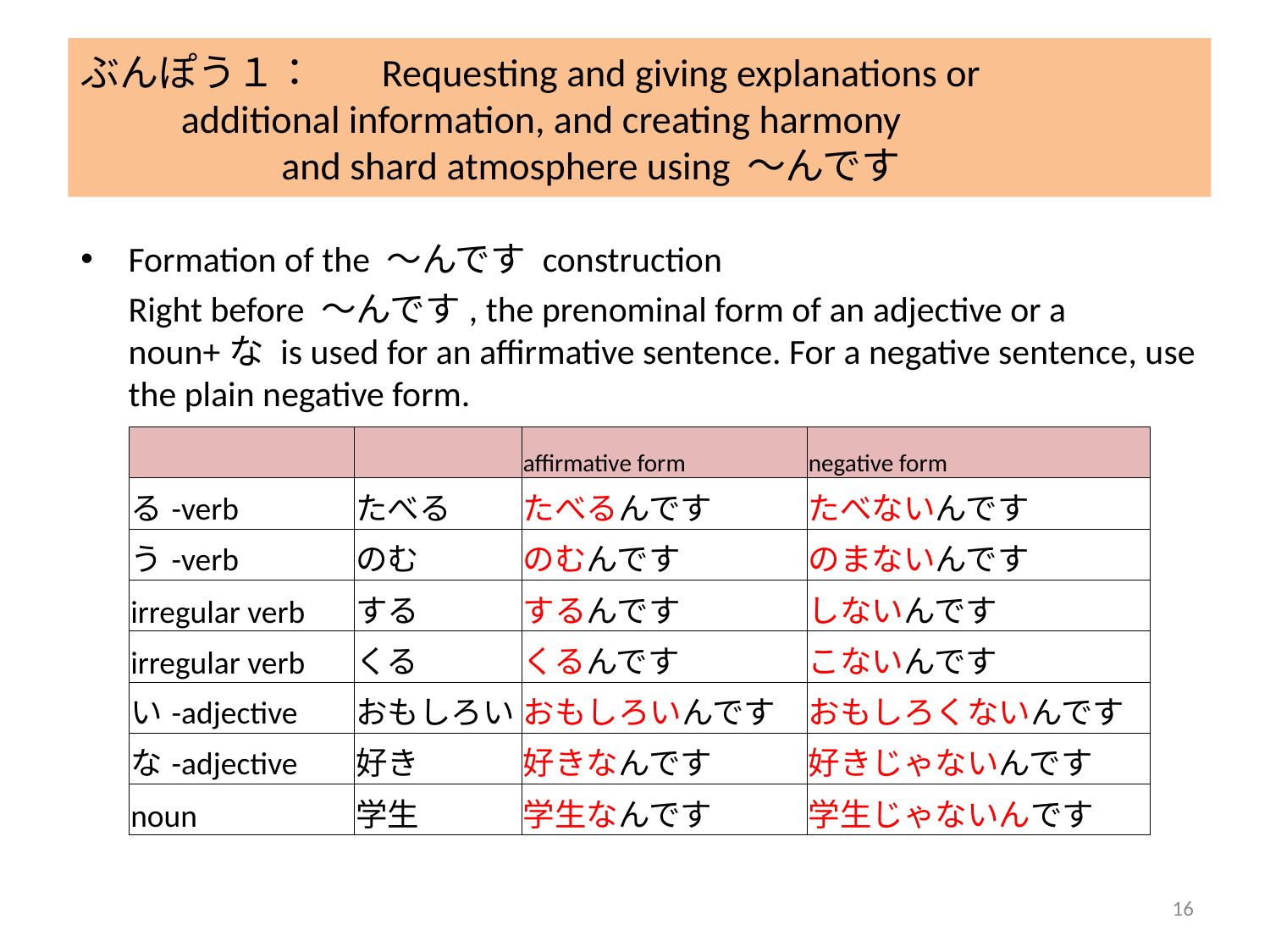

# ぶんぽう１：	Requesting and giving explanations or additional information, and creating harmony and shard atmosphere using ～んです
Formation of the ～んです construction
	Right before ～んです, the prenominal form of an adjective or a noun+な is used for an affirmative sentence. For a negative sentence, use the plain negative form.
|  |  | affirmative form | negative form |
| --- | --- | --- | --- |
| る-verb | たべる | たべるんです | たべないんです |
| う-verb | のむ | のむんです | のまないんです |
| irregular verb | する | するんです | しないんです |
| irregular verb | くる | くるんです | こないんです |
| い-adjective | おもしろい | おもしろいんです | おもしろくないんです |
| な-adjective | 好き | 好きなんです | 好きじゃないんです |
| noun | 学生 | 学生なんです | 学生じゃないんです |
16